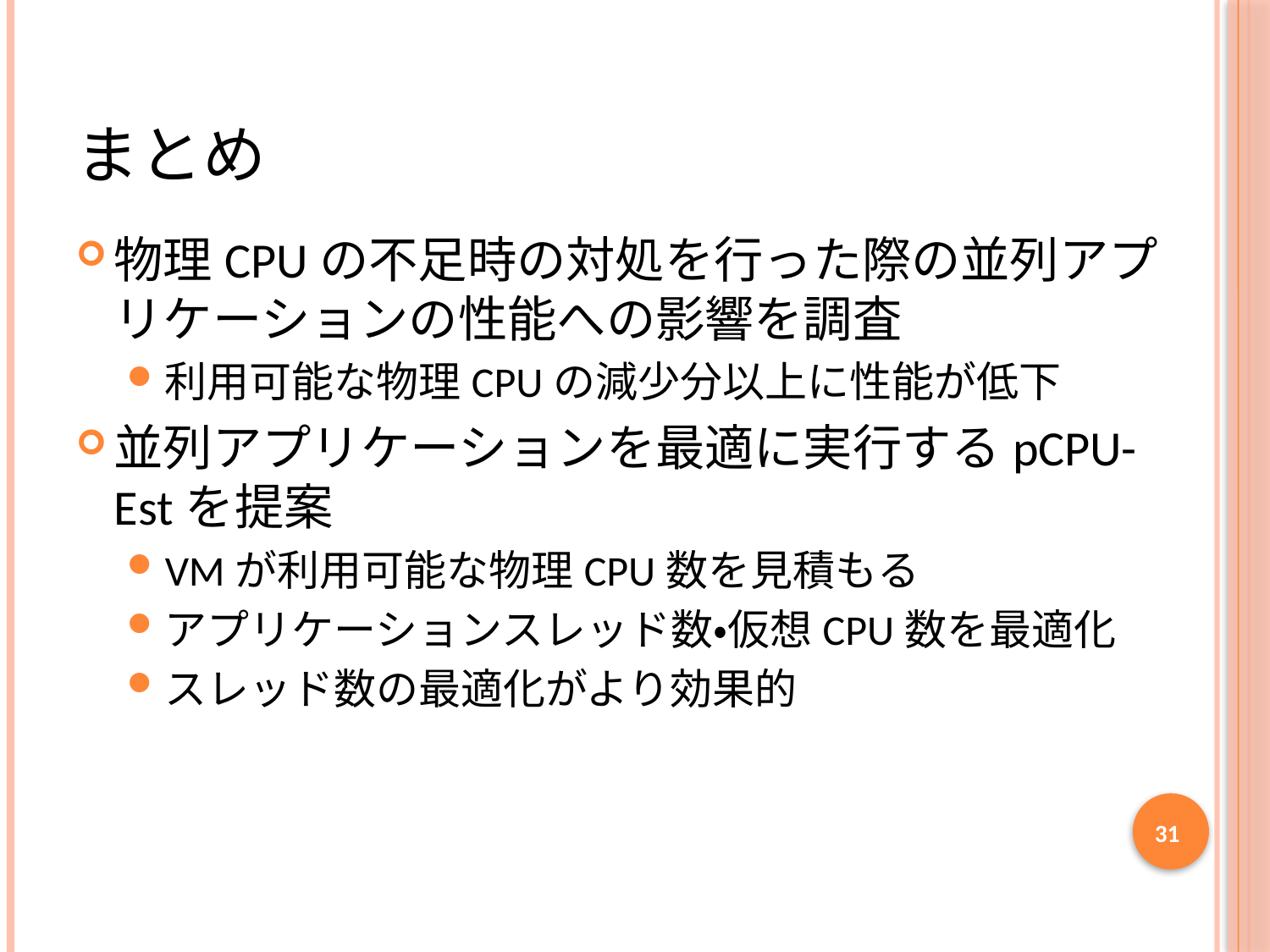

# まとめ
物理CPUの不足時の対処を行った際の並列アプリケーションの性能への影響を調査
利用可能な物理CPUの減少分以上に性能が低下
並列アプリケーションを最適に実行するpCPU-Estを提案
VMが利用可能な物理CPU数を見積もる
アプリケーションスレッド数・仮想CPU数を最適化
スレッド数の最適化がより効果的
31